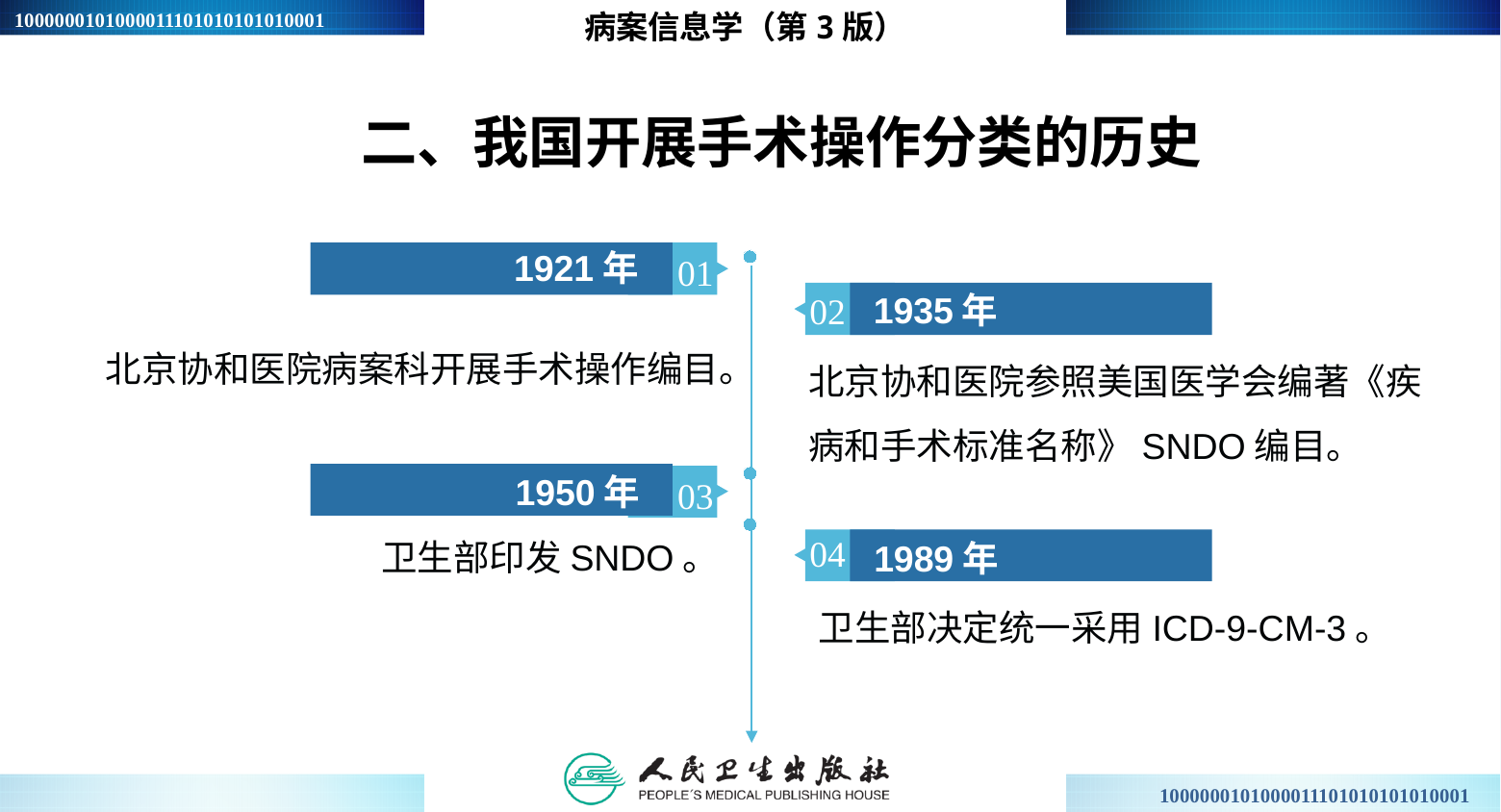

病案信息学（第3版）
# 二、我国开展手术操作分类的历史
1921年

01

1935年
02

北京协和医院病案科开展手术操作编目。
北京协和医院参照美国医学会编著《疾病和手术标准名称》SNDO编目。
1950年

03

卫生部印发SNDO。

04
1989年

卫生部决定统一采用ICD-9-CM-3。